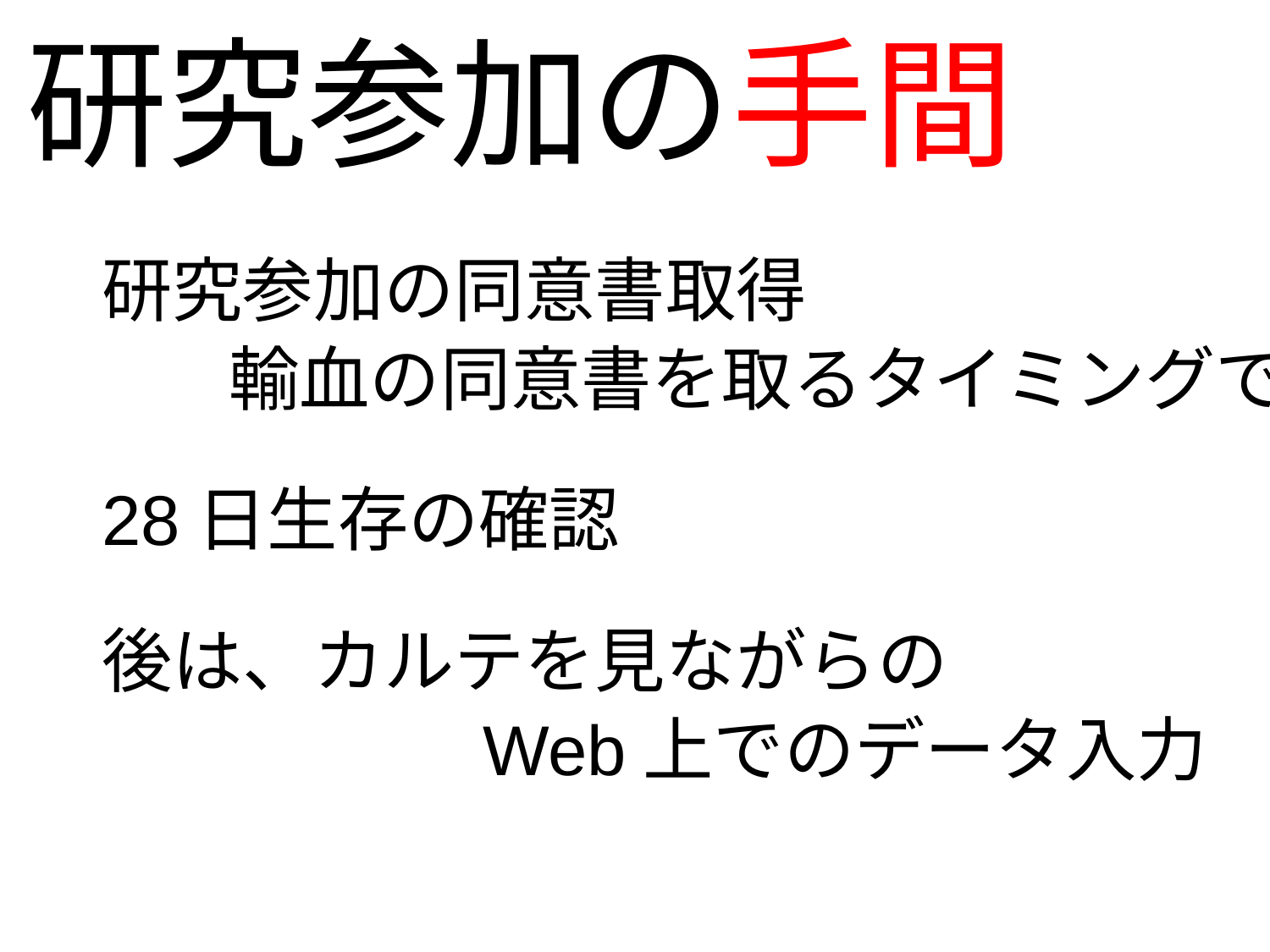

# 研究参加の手間
研究参加の同意書取得
	輸血の同意書を取るタイミングで

28日生存の確認

後は、カルテを見ながらの
			Web上でのデータ入力